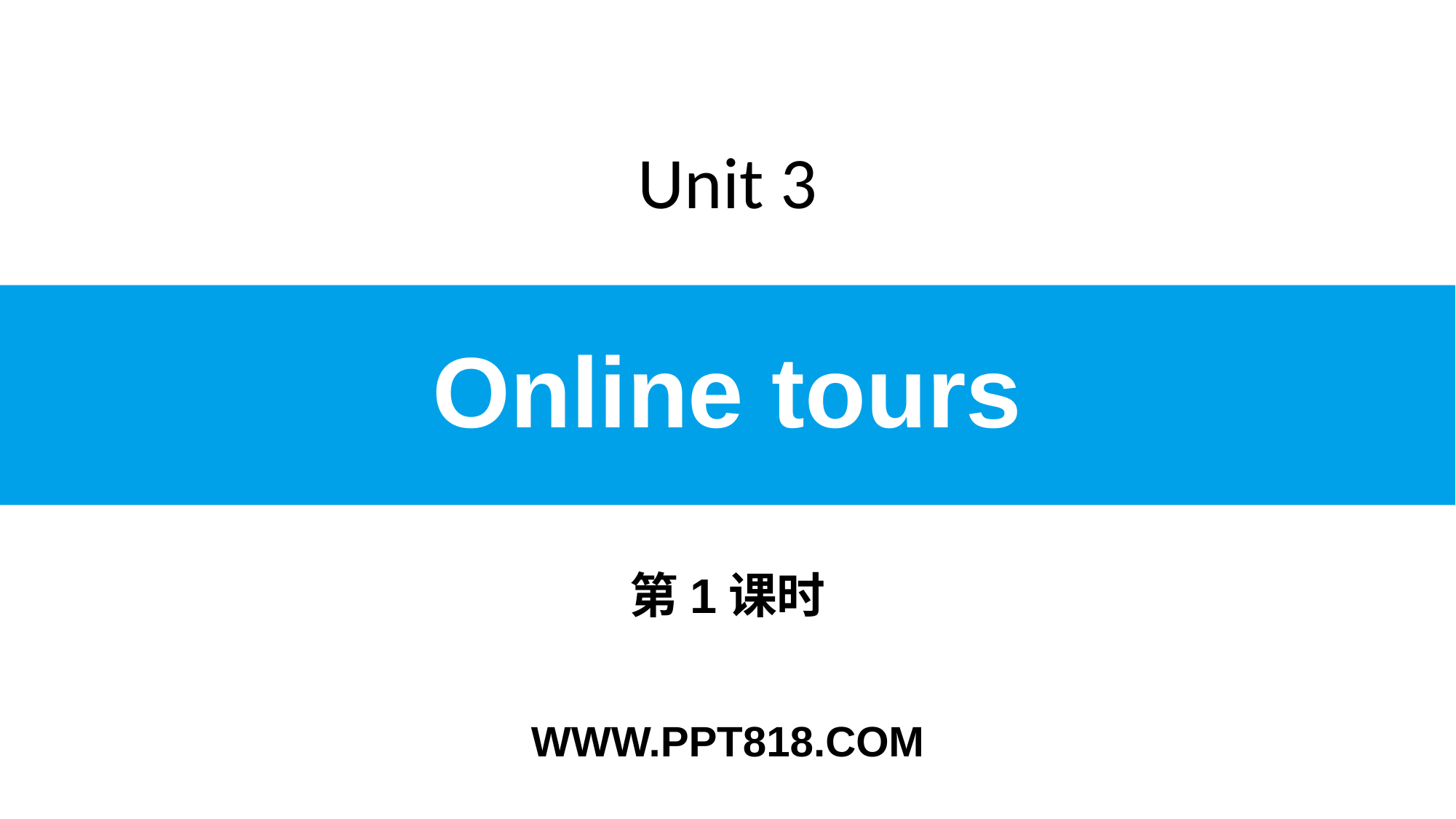

Unit 3
# Online tours
第1课时
WWW.PPT818.COM